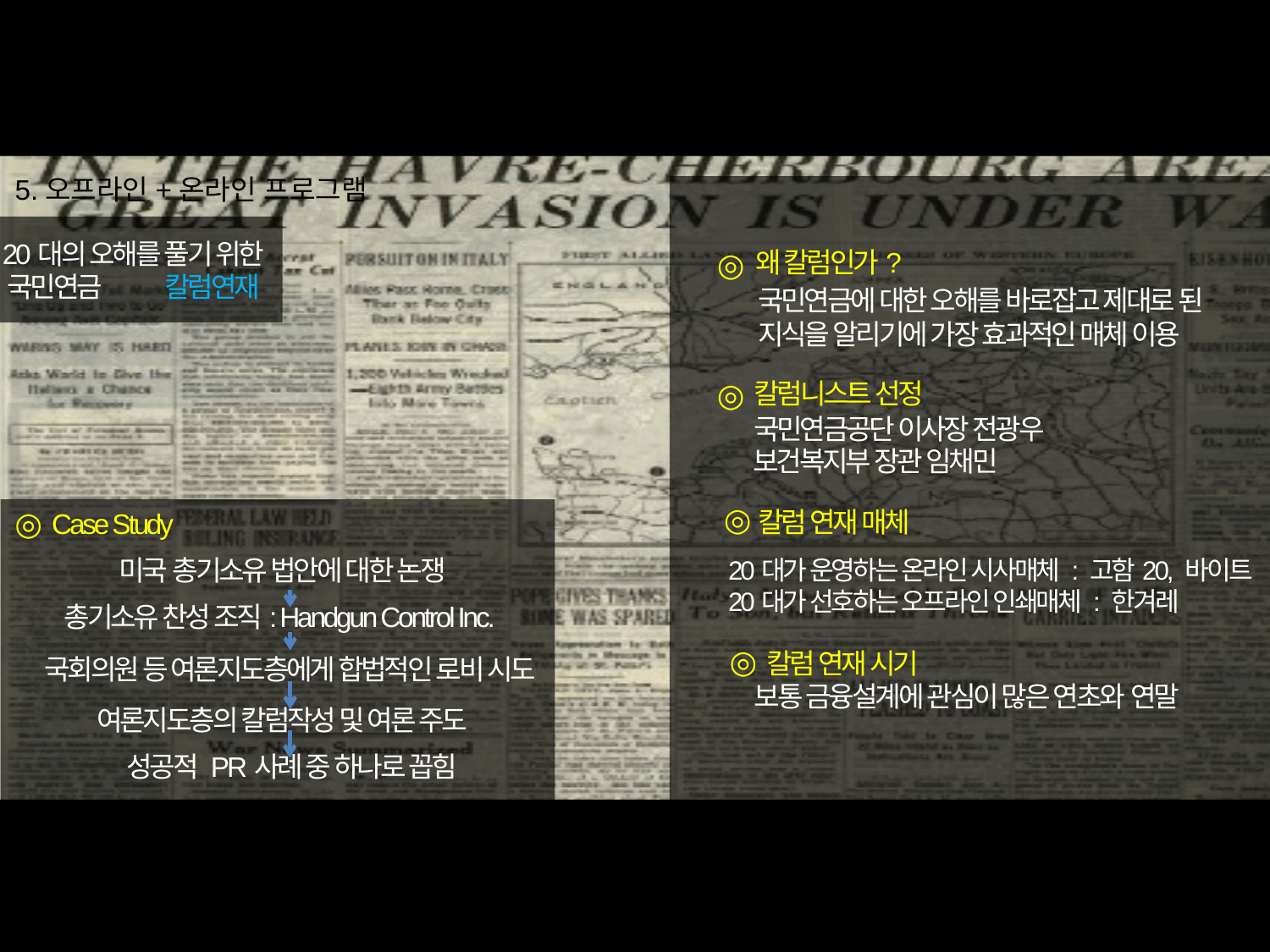

5.오프라인+온라인 프로그램

20대의 오해를 풀기 위한
국민연금            칼럼연재
◎
왜 칼럼인가?
국민연금에 대한 오해를 바로잡고 제대로 된
지식을 알리기에 가장 효과적인 매체 이용
◎
칼럼니스트 선정
국민연금공단 이사장 전광우
보건복지부 장관 임채민
◎
칼럼 연재 매체
◎

Case Study
미국 총기소유 법안에 대한 논쟁
20대가 운영하는 온라인 시사매체 : 고함20, 바이트
20대가 선호하는 오프라인 인쇄매체 : 한겨레
총기소유 찬성 조직: Handgun Control Inc.
◎
칼럼 연재 시기
국회의원 등 여론지도층에게 합법적인 로비 시도
보통 금융설계에 관심이 많은 연초와 연말
여론지도층의 칼럼작성 및 여론 주도
성공적 PR사례 중 하나로 꼽힘